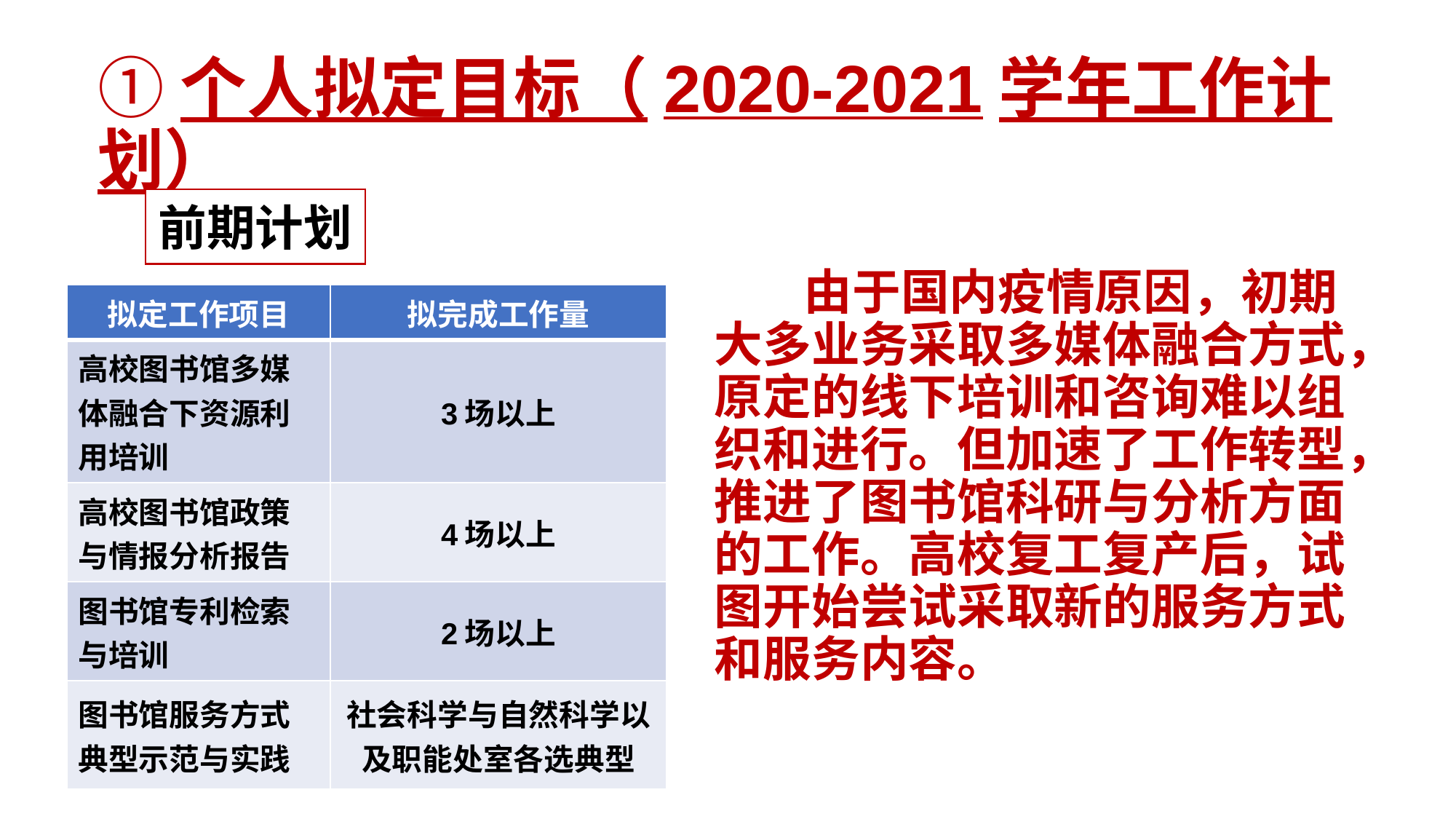

# ①个人拟定目标（2020-2021学年工作计划）
前期计划
       由于国内疫情原因，初期大多业务采取多媒体融合方式，原定的线下培训和咨询难以组织和进行。但加速了工作转型，推进了图书馆科研与分析方面的工作。高校复工复产后，试图开始尝试采取新的服务方式和服务内容。
| 拟定工作项目 | 拟完成工作量 |
| --- | --- |
| 高校图书馆多媒体融合下资源利用培训 | 3场以上 |
| 高校图书馆政策与情报分析报告 | 4场以上 |
| 图书馆专利检索与培训 | 2场以上 |
| 图书馆服务方式典型示范与实践 | 社会科学与自然科学以及职能处室各选典型 |